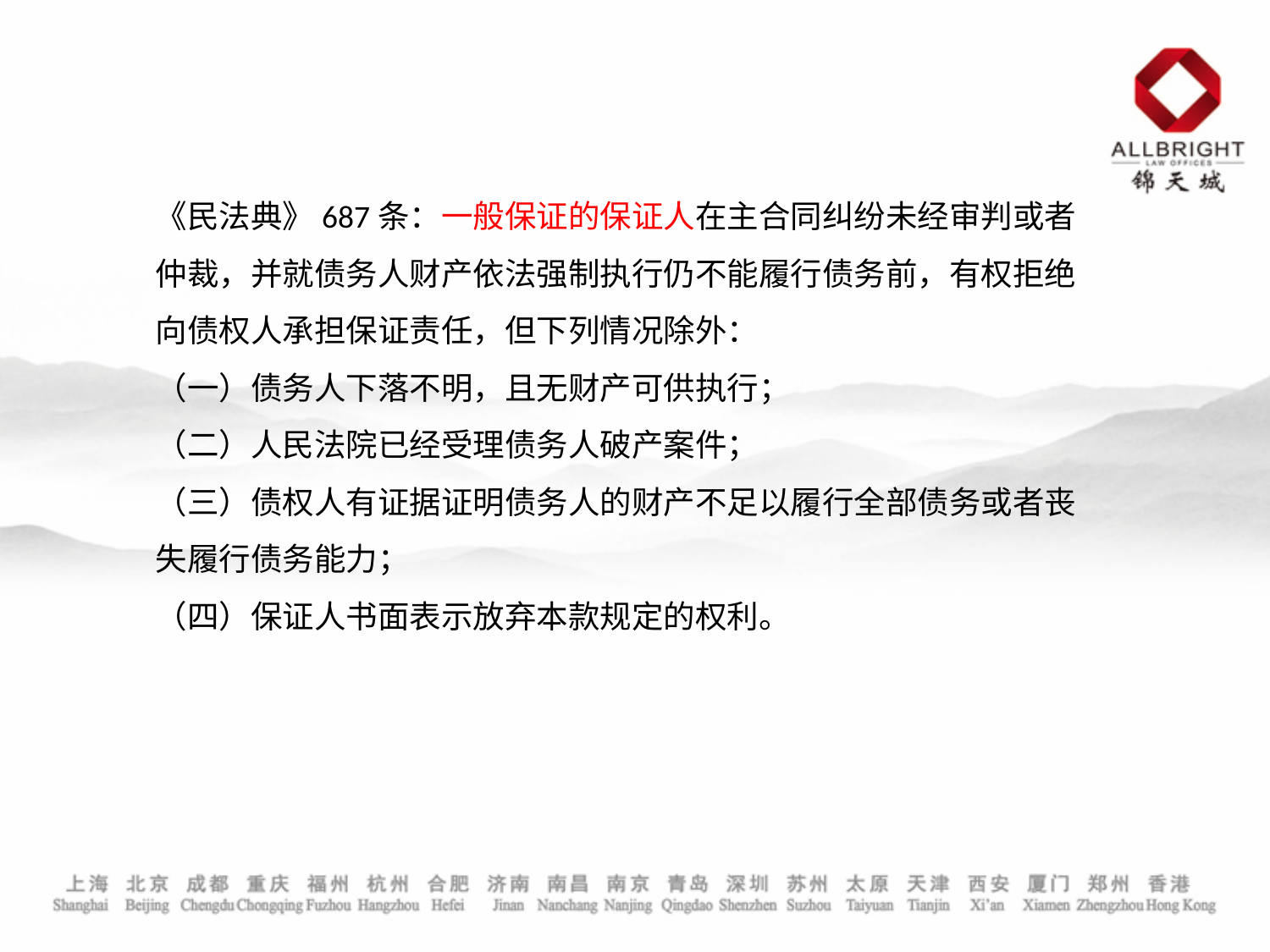

《民法典》687条：一般保证的保证人在主合同纠纷未经审判或者仲裁，并就债务人财产依法强制执行仍不能履行债务前，有权拒绝向债权人承担保证责任，但下列情况除外：
（一）债务人下落不明，且无财产可供执行；
（二）人民法院已经受理债务人破产案件；
（三）债权人有证据证明债务人的财产不足以履行全部债务或者丧失履行债务能力；
（四）保证人书面表示放弃本款规定的权利。